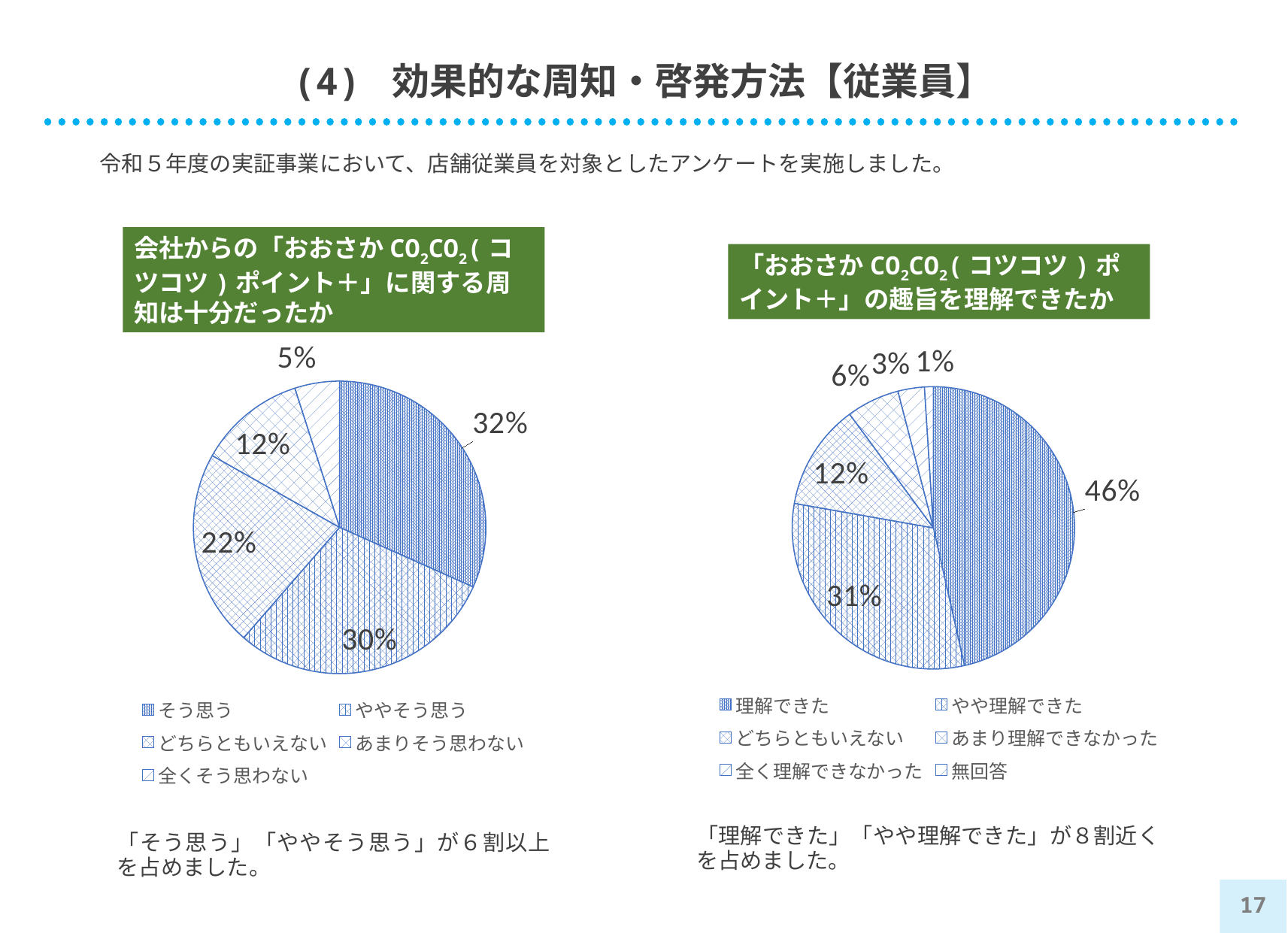

# (4) 効果的な周知・啓発方法【従業員】
令和５年度の実証事業において、店舗従業員を対象としたアンケートを実施しました。
会社からの「おおさかCO2CO2(コツコツ)ポイント＋」に関する周知は十分だったか
「おおさかCO2CO2(コツコツ)ポイント＋」の趣旨を理解できたか

### Chart

| Category |  |
|---|---|
| そう思う | 0.32 |
| ややそう思う | 0.3 |
| どちらともいえない | 0.22 |
| あまりそう思わない | 0.12 |
| 全くそう思わない | 0.05 |

### Chart

| Category |  |
|---|---|
| 理解できた | 0.46 |
| やや理解できた | 0.31 |
| どちらともいえない | 0.12 |
| あまり理解できなかった | 0.06 |
| 全く理解できなかった | 0.03 |
| 無回答 | 0.01 |
「理解できた」「やや理解できた」が８割近くを占めました。
「そう思う」「ややそう思う」が６割以上を占めました。
17